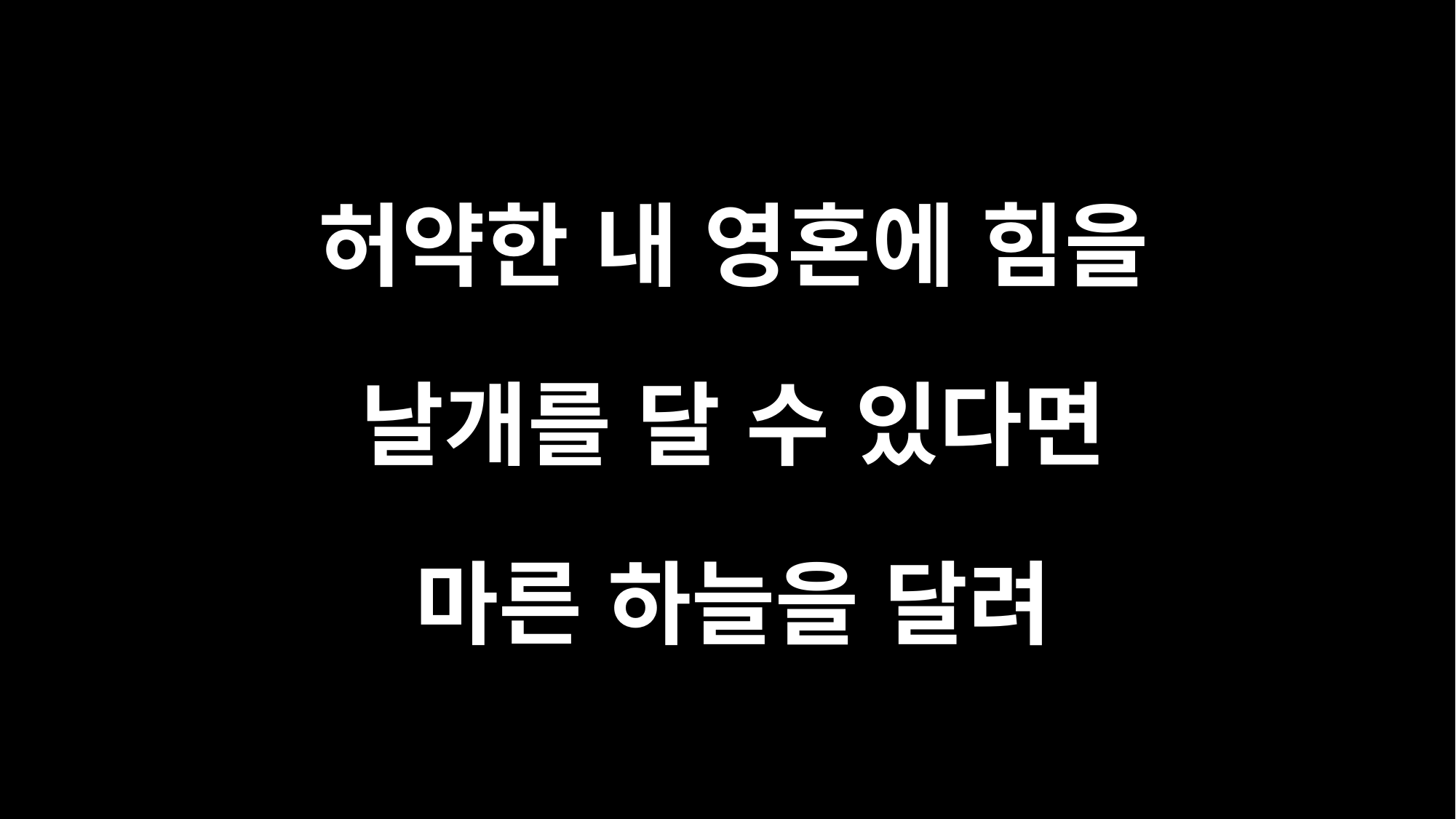

허약한 내 영혼에 힘을
날개를 달 수 있다면
마른 하늘을 달려